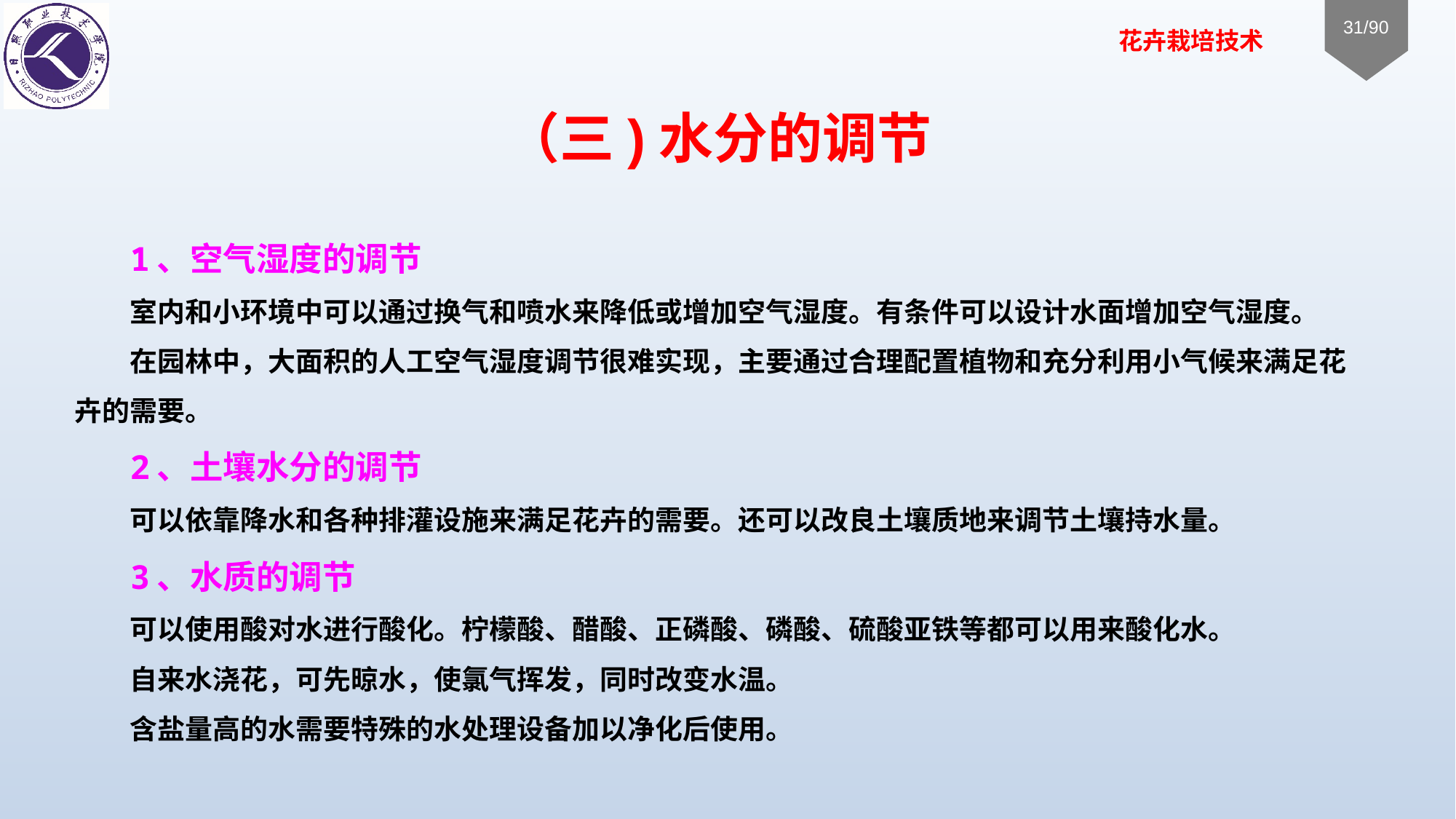

# （三)水分的调节
1、空气湿度的调节
室内和小环境中可以通过换气和喷水来降低或增加空气湿度。有条件可以设计水面增加空气湿度。
在园林中，大面积的人工空气湿度调节很难实现，主要通过合理配置植物和充分利用小气候来满足花卉的需要。
2、土壤水分的调节
可以依靠降水和各种排灌设施来满足花卉的需要。还可以改良土壤质地来调节土壤持水量。
3、水质的调节
可以使用酸对水进行酸化。柠檬酸、醋酸、正磷酸、磷酸、硫酸亚铁等都可以用来酸化水。
自来水浇花，可先晾水，使氯气挥发，同时改变水温。
含盐量高的水需要特殊的水处理设备加以净化后使用。